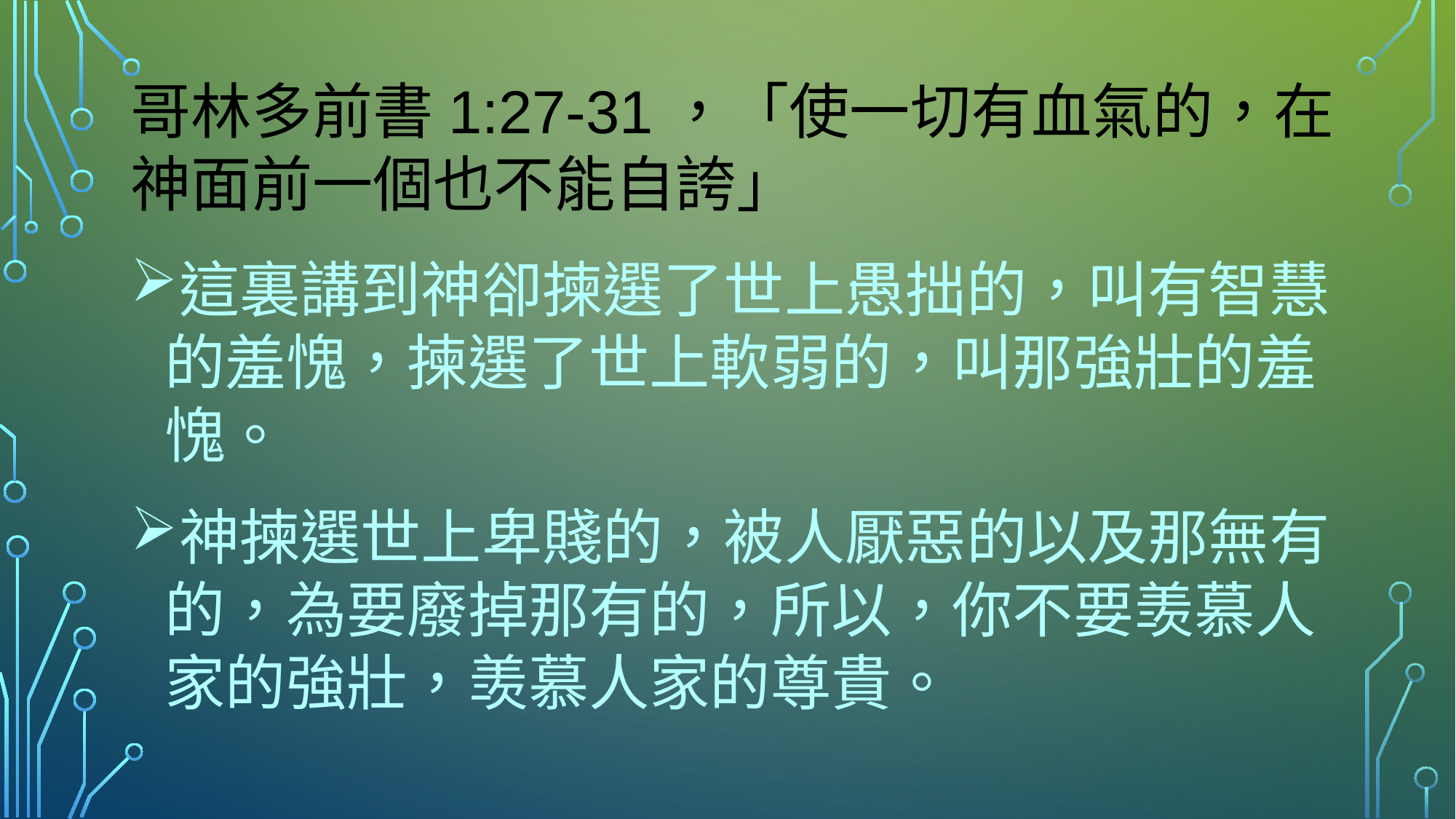

哥林多前書1:27-31，「使一切有血氣的，在神面前一個也不能自誇」

這裏講到神卻揀選了世上愚拙的，叫有智慧的羞愧，揀選了世上軟弱的，叫那強壯的羞愧。

神揀選世上卑賤的，被人厭惡的以及那無有的，為要廢掉那有的，所以，你不要羡慕人家的強壯，羡慕人家的尊貴。